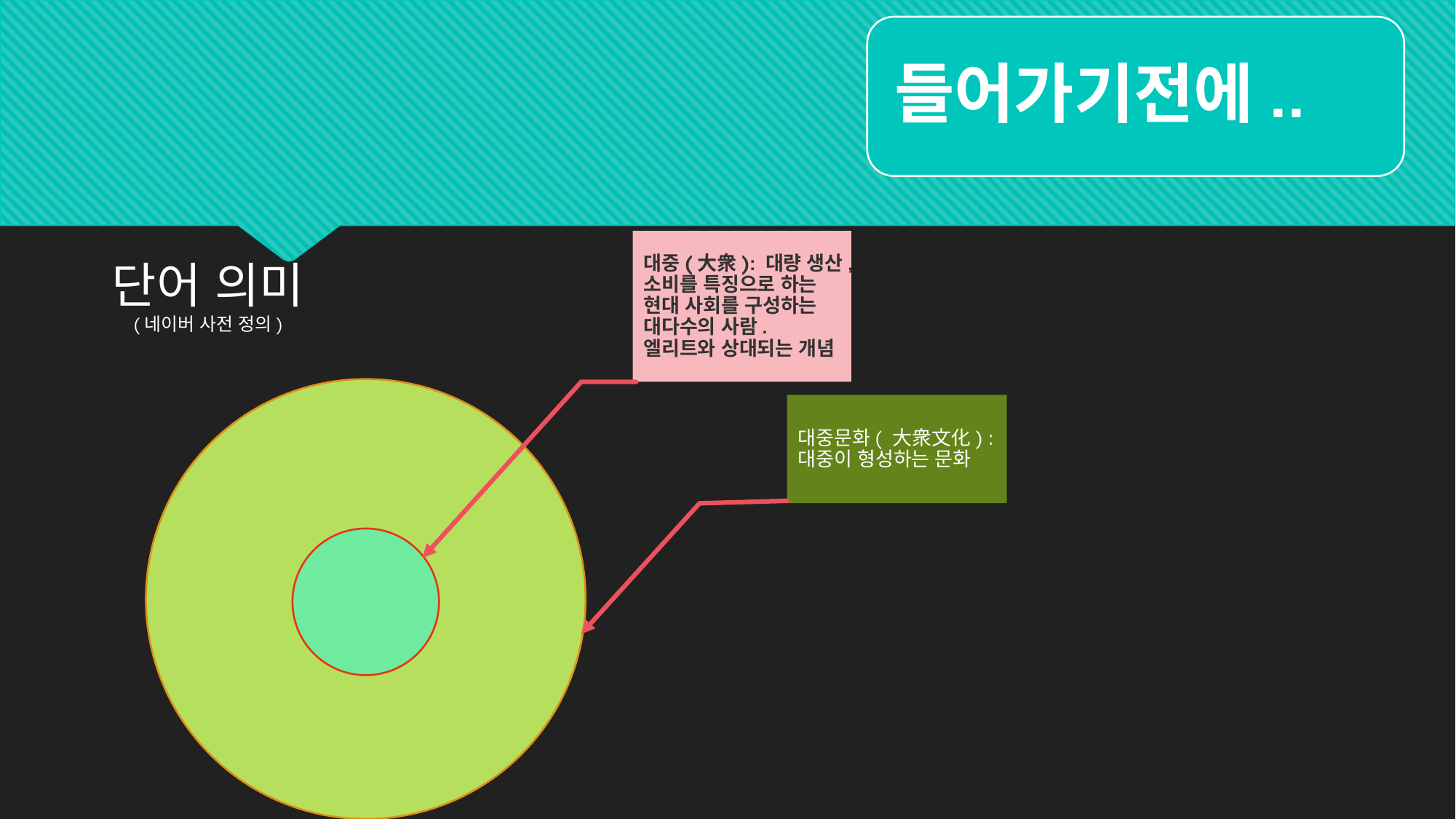

들어가기전에..

대중(大衆): 대량 생산,소비를 특징으로 하는 현대 사회를 구성하는 대다수의 사람. 엘리트와 상대되는 개념

대중문화( 大衆文化) :대중이 형성하는 문화

단어 의미
(네이버 사전 정의)